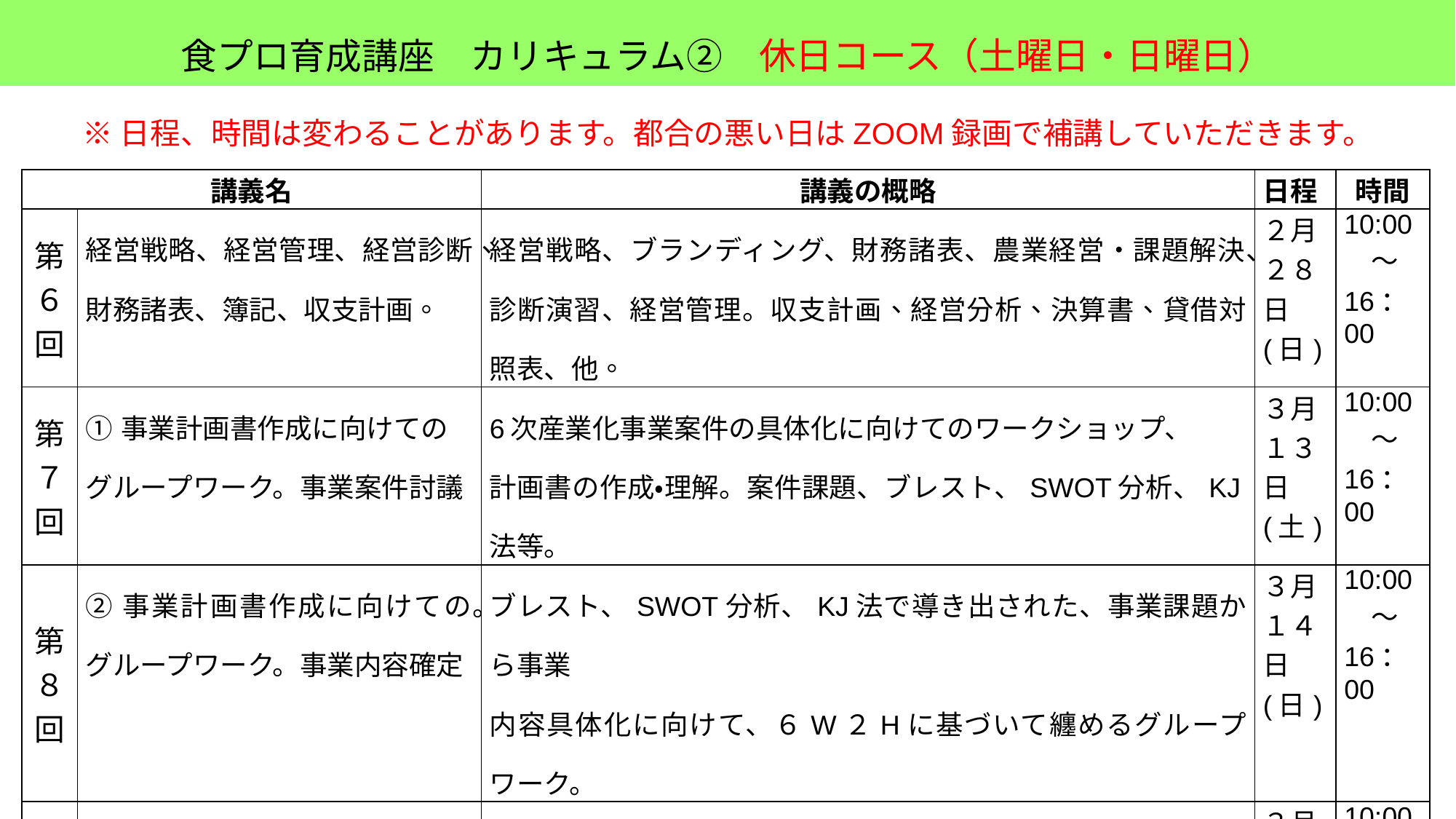

食プロ育成講座　カリキュラム②　休日コース（土曜日・日曜日）
※日程、時間は変わることがあります。都合の悪い日はZOOM録画で補講していただきます。
| 講義名 |  | 講義の概略 | 日程 | 時間 |
| --- | --- | --- | --- | --- |
| 第６回 | 経営戦略、経営管理、経営診断、財務諸表、簿記、収支計画。 | 経営戦略、ブランディング、財務諸表、農業経営・課題解決、診断演習、経営管理。収支計画、経営分析、決算書、貸借対照表、他。 | ２月 ２８日 (日) | 10:00 　～ 16：00 |
| 第７回 | ①事業計画書作成に向けての グループワーク。事業案件討議 | 6次産業化事業案件の具体化に向けてのワークショップ、 計画書の作成・理解。案件課題、ブレスト、SWOT分析、KJ法等。 | ３月 １３日 (土) | 10:00 　～ 16：00 |
| 第８回 | ②事業計画書作成に向けての。 グループワーク。事業内容確定 | ブレスト、SWOT分析、KJ法で導き出された、事業課題から事業 内容具体化に向けて、６W２Hに基づいて纏めるグループワーク。 | ３月 １４日 (日) | 10:00 　～ 16：00 |
| 第９回 | ③事業計画書作成に向けての。 グループワーク。事業案件完成。 | 地域資源をテーマに6次化事業案件をグループで完成させるワークショップ、最後にグループごとに発表、質疑応答、講師より講評。 | ３月 ２７日 (土) | 10:00 　～ 16：00 |
| 第10回 | 食プロレベル３～レベル４認定申請に向けた解説と記入研修。 | 食プロ段位認定の申請内容と補足説明、質疑応答、書き方の留意点などを申請書項目に沿って座学とワークショップで学ぶ。 | ３月 ２８日 (日) | 10:00 　～ 16：00 |